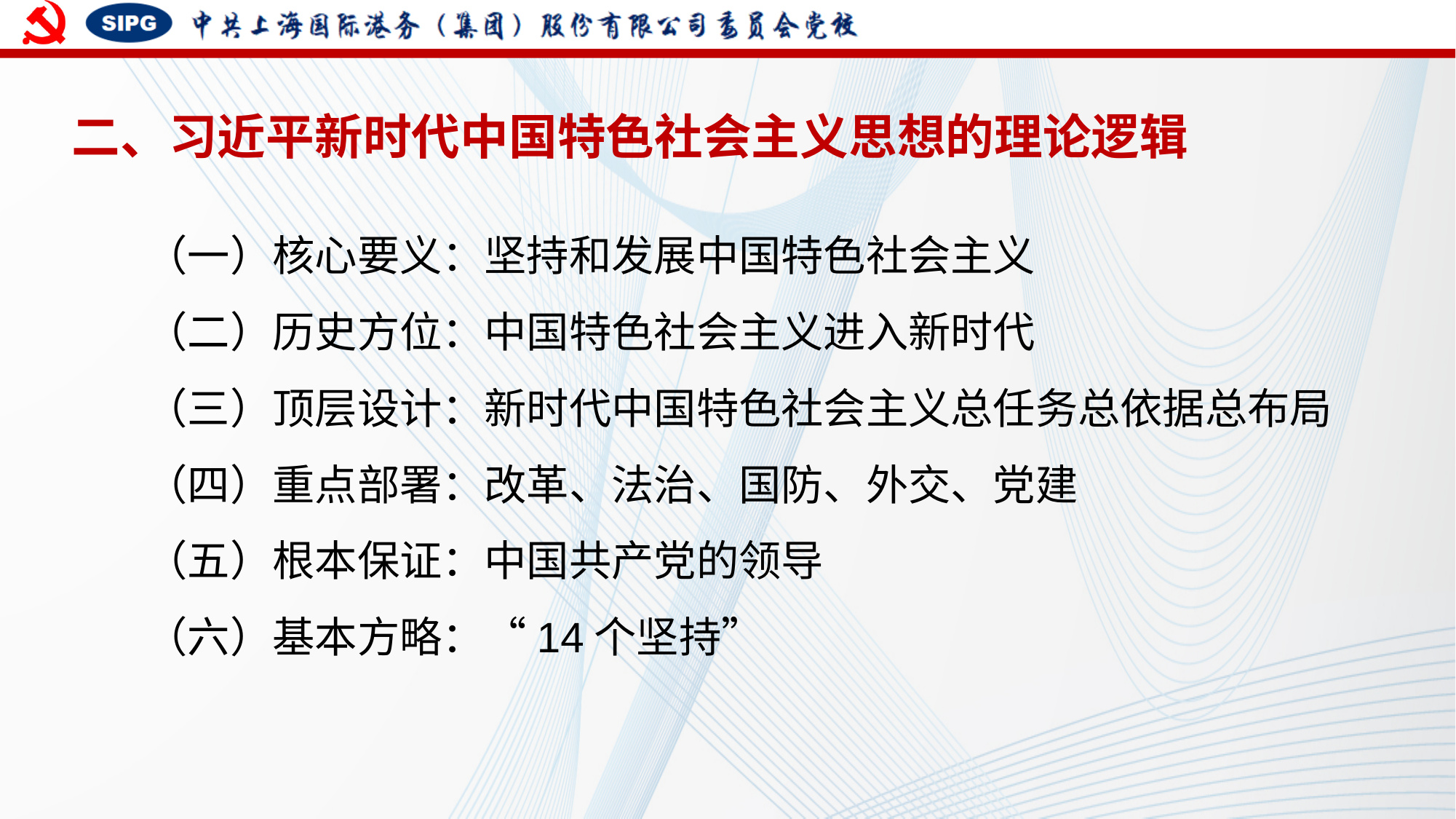

二、习近平新时代中国特色社会主义思想的理论逻辑
（一）核心要义：坚持和发展中国特色社会主义
（二）历史方位：中国特色社会主义进入新时代
（三）顶层设计：新时代中国特色社会主义总任务总依据总布局
（四）重点部署：改革、法治、国防、外交、党建
（五）根本保证：中国共产党的领导
（六）基本方略：“14个坚持”